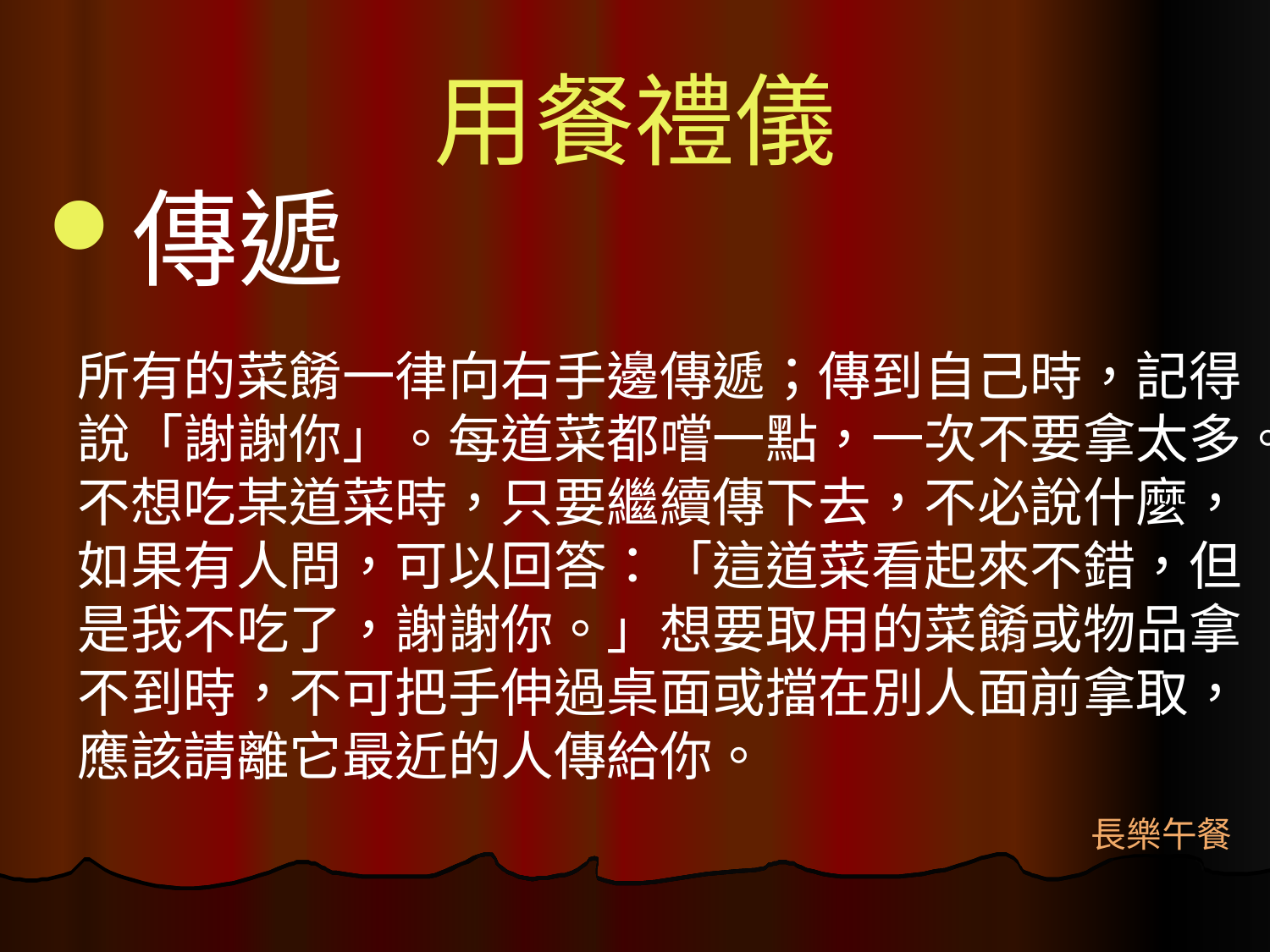

# 用餐禮儀
傳遞
所有的菜餚一律向右手邊傳遞；傳到自己時，記得說「謝謝你」。每道菜都嚐一點，一次不要拿太多。不想吃某道菜時，只要繼續傳下去，不必說什麼，如果有人問，可以回答：「這道菜看起來不錯，但是我不吃了，謝謝你。」想要取用的菜餚或物品拿不到時，不可把手伸過桌面或擋在別人面前拿取，應該請離它最近的人傳給你。
長樂午餐